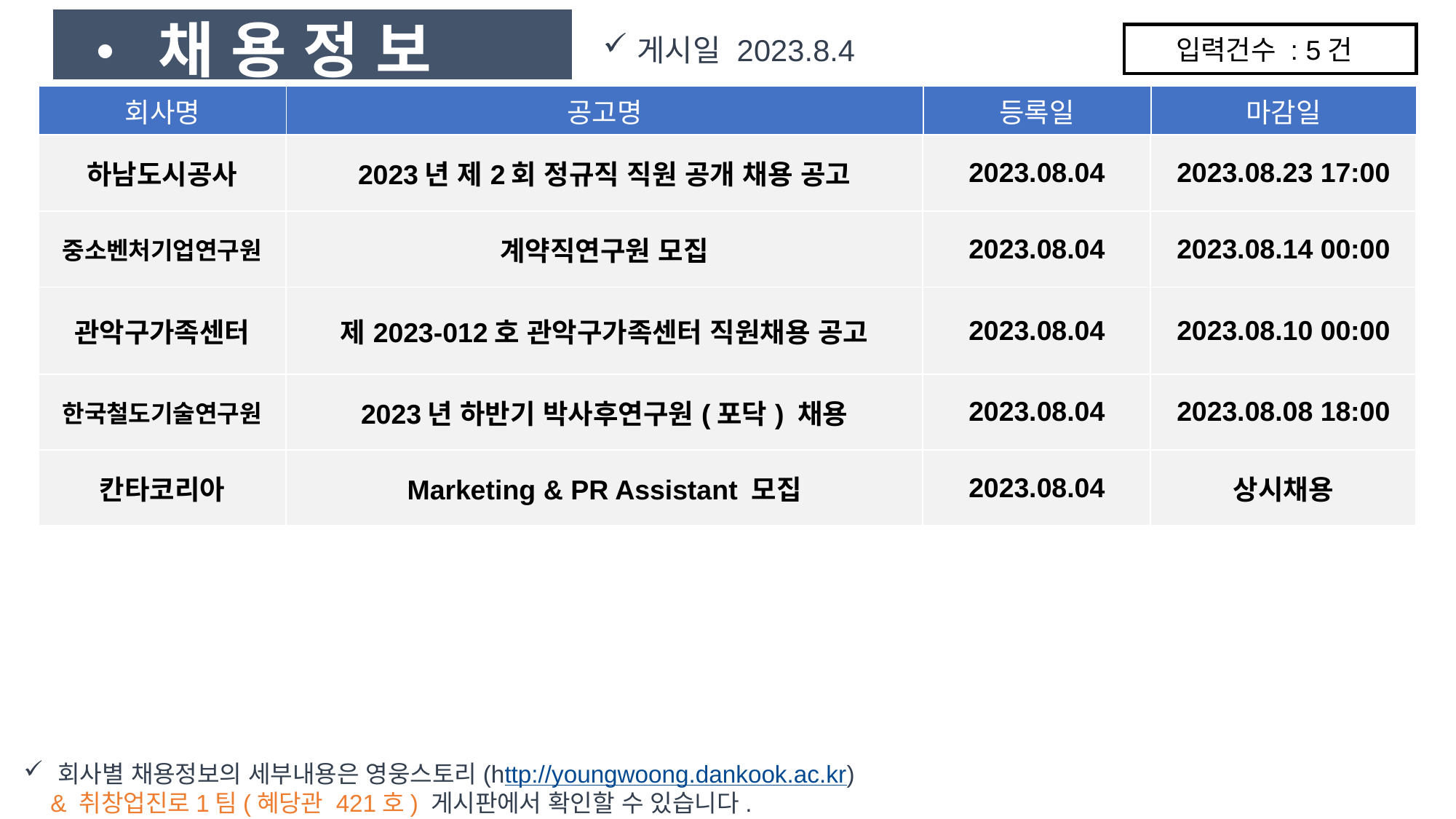

• 채 용 정 보

게시일 2023.8.4
입력건수 : 5건
| 회사명 | 공고명 | 등록일 | 마감일 |
| --- | --- | --- | --- |

| 하남도시공사 | 2023년 제2회 정규직 직원 공개 채용 공고 | 2023.08.04 | 2023.08.23 17:00 |
| --- | --- | --- | --- |
| 중소벤처기업연구원 | 계약직연구원 모집 | 2023.08.04 | 2023.08.14 00:00 |
| 관악구가족센터 | 제2023-012호 관악구가족센터 직원채용 공고 | 2023.08.04 | 2023.08.10 00:00 |
| 한국철도기술연구원 | 2023년 하반기 박사후연구원(포닥) 채용 | 2023.08.04 | 2023.08.08 18:00 |
| 칸타코리아 | Marketing & PR Assistant 모집 | 2023.08.04 | 상시채용 |

회사별 채용정보의 세부내용은 영웅스토리(http://youngwoong.dankook.ac.kr)
    & 취창업진로1팀(혜당관 421호) 게시판에서 확인할 수 있습니다.